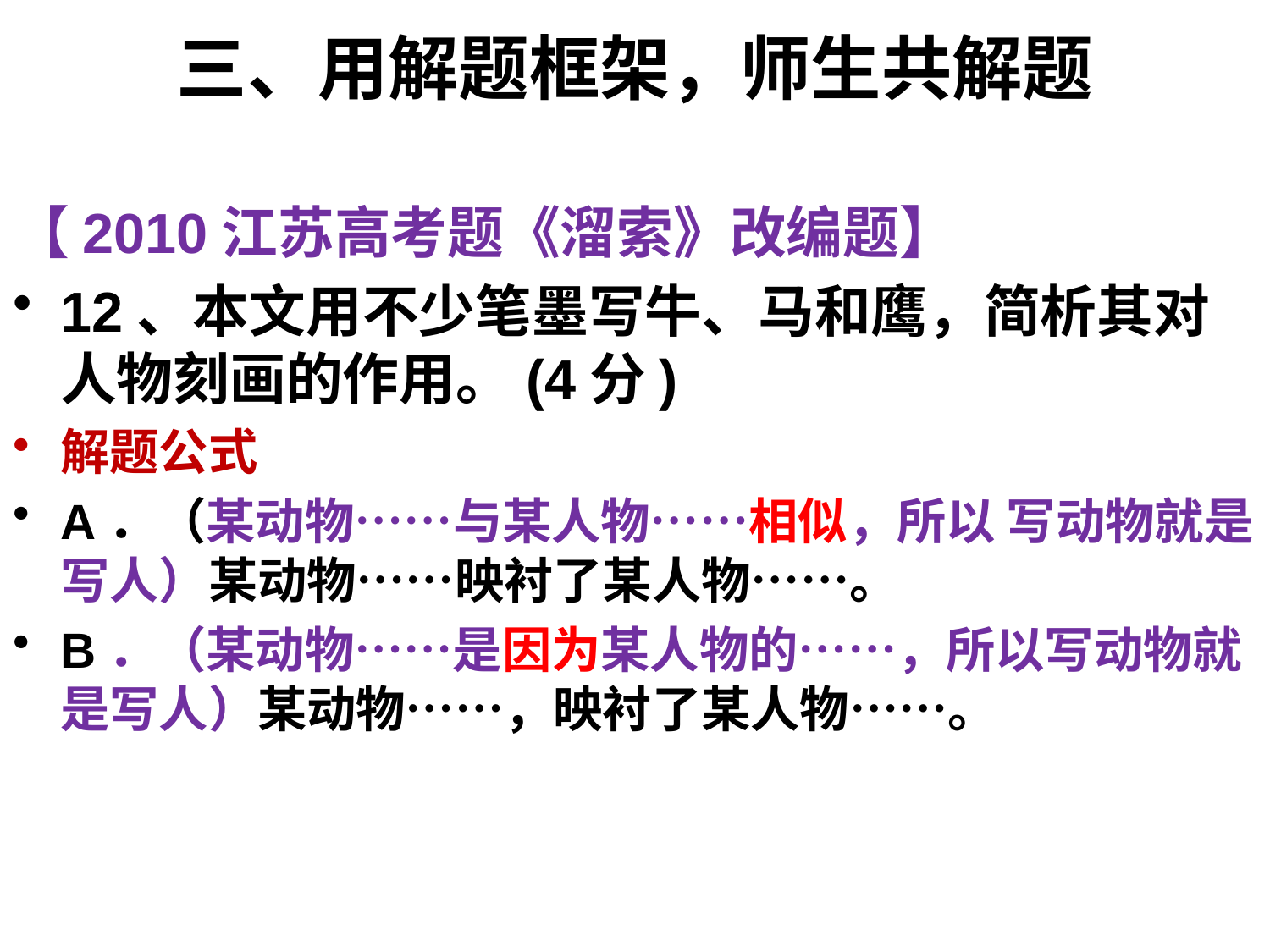

# 三、用解题框架，师生共解题
【2010江苏高考题《溜索》改编题】
12、本文用不少笔墨写牛、马和鹰，简析其对人物刻画的作用。(4分)
解题公式
A．（某动物……与某人物……相似，所以 写动物就是写人）某动物……映衬了某人物……。
B．（某动物……是因为某人物的……，所以写动物就是写人）某动物……，映衬了某人物……。